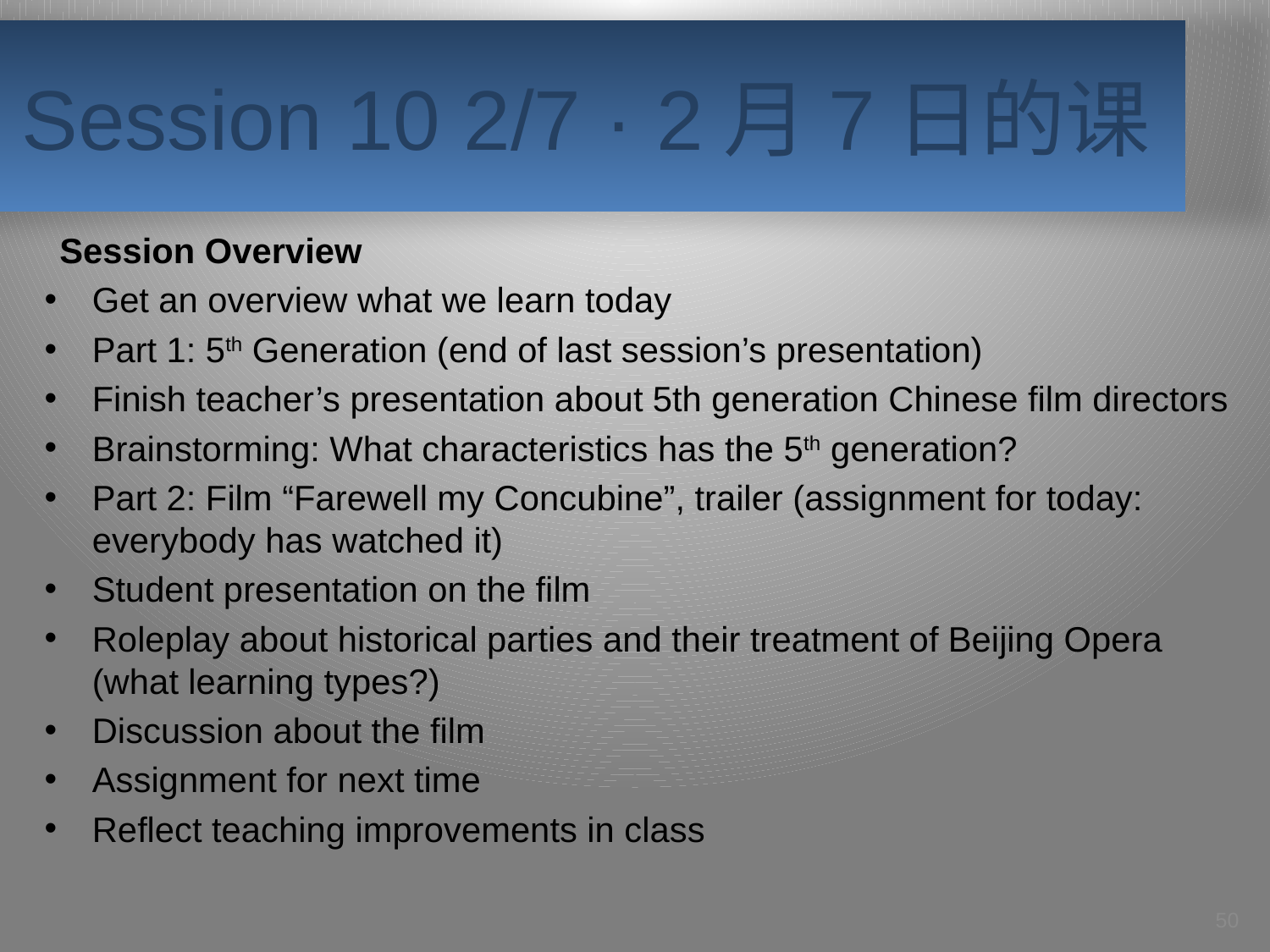

# Session 10 2/7 · 2月7日的课
Session Overview
Get an overview what we learn today
Part 1: 5th Generation (end of last session’s presentation)
Finish teacher’s presentation about 5th generation Chinese film directors
Brainstorming: What characteristics has the 5th generation?
Part 2: Film “Farewell my Concubine”, trailer (assignment for today: everybody has watched it)
Student presentation on the film
Roleplay about historical parties and their treatment of Beijing Opera (what learning types?)
Discussion about the film
Assignment for next time
Reflect teaching improvements in class
50